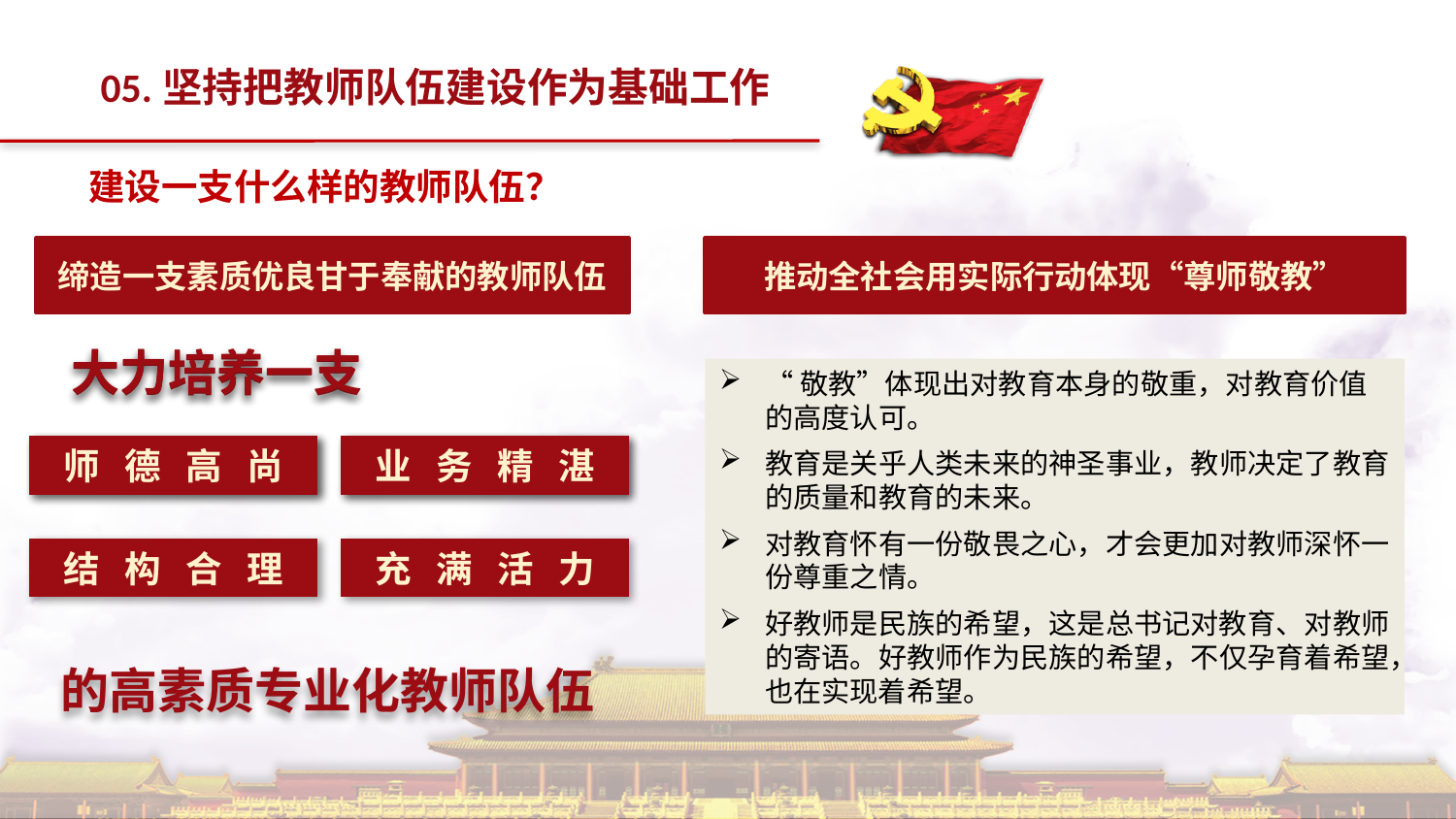

05.坚持把教师队伍建设作为基础工作
建设一支什么样的教师队伍？
缔造一支素质优良甘于奉献的教师队伍
推动全社会用实际行动体现“尊师敬教”
大力培养一支
大力培养一支
师   德   高   尚
师   德   高   尚
业   务   精   湛
业   务   精   湛
结   构   合   理
充   满   活   力
的高素质专业化教师队伍
“敬教”体现出对教育本身的敬重，对教育价值的高度认可。
教育是关乎人类未来的神圣事业，教师决定了教育的质量和教育的未来。
对教育怀有一份敬畏之心，才会更加对教师深怀一份尊重之情。
好教师是民族的希望，这是总书记对教育、对教师的寄语。好教师作为民族的希望，不仅孕育着希望，也在实现着希望。